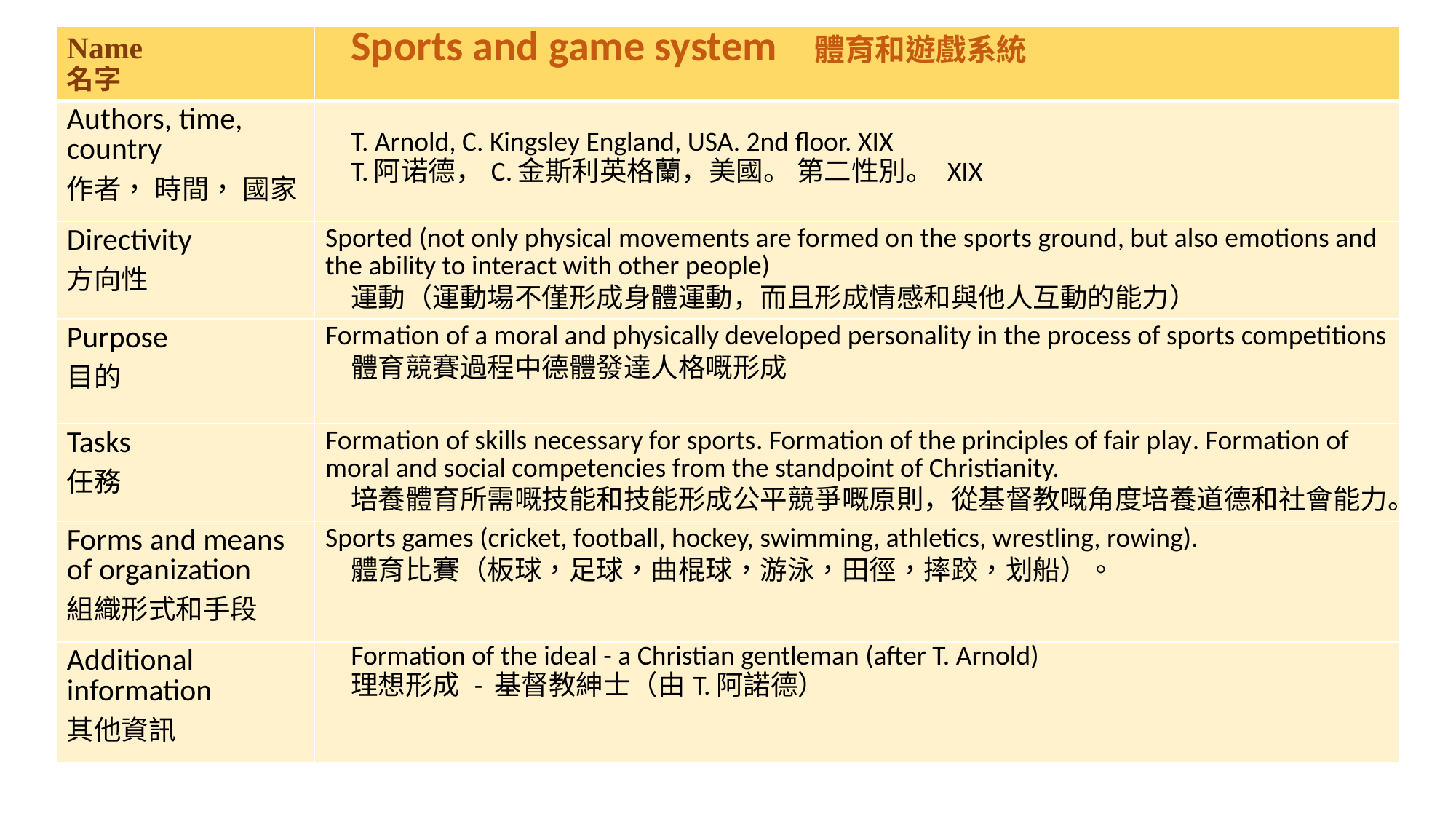

| Name 名字 | Sports and game system 體育和遊戲系統 |
| --- | --- |
| Authors, time, country 作者， 時間， 國家 | T. Arnold, C. Kingsley England, USA. 2nd floor. XIX T.阿诺德，C.金斯利英格蘭，美國。 第二性別。 XIX |
| Directivity 方向性 | Sported (not only physical movements are formed on the sports ground, but also emotions and the ability to interact with other people) 運動（運動場不僅形成身體運動，而且形成情感和與他人互動的能力） |
| Purpose 目的 | Formation of a moral and physically developed personality in the process of sports competitions 體育競賽過程中德體發達人格嘅形成 |
| Tasks 任務 | Formation of skills necessary for sports. Formation of the principles of fair play. Formation of moral and social competencies from the standpoint of Christianity. 培養體育所需嘅技能和技能形成公平競爭嘅原則，從基督教嘅角度培養道德和社會能力。 |
| Forms and means of organization 組織形式和手段 | Sports games (cricket, football, hockey, swimming, athletics, wrestling, rowing). 體育比賽（板球，足球，曲棍球，游泳，田徑，摔跤，划船）。 |
| Additional information 其他資訊 | Formation of the ideal - a Christian gentleman (after T. Arnold) 理想形成 - 基督教紳士（由T.阿諾德） |